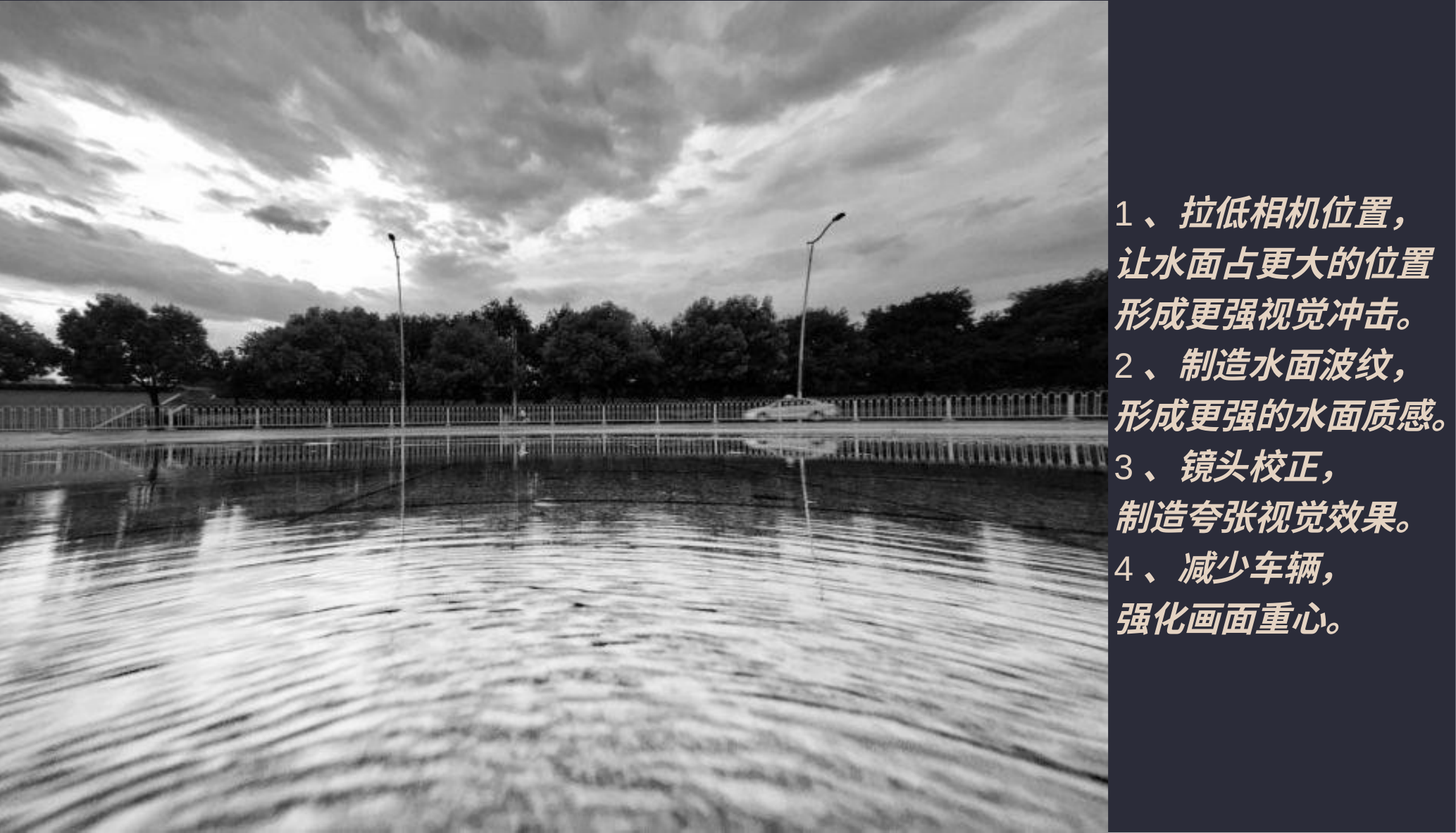

1、拉低相机位置，  让水面占更大的位置 形成更强视觉冲击。
2、制造水面波纹，
形成更强的水面质感。
3、镜头校正，
制造夸张视觉效果。
4、减少车辆，  强化画面重心。